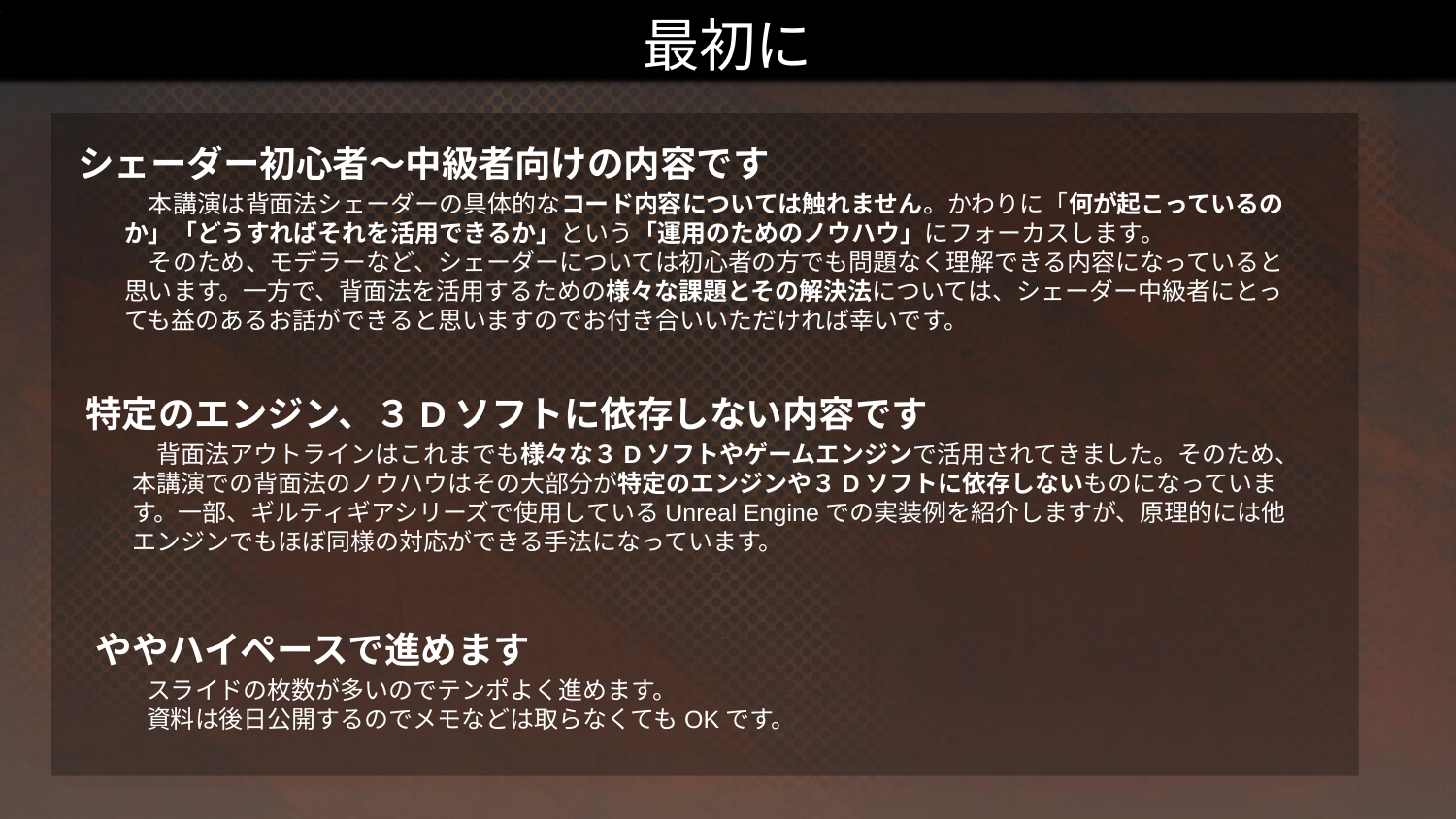

# 最初に

シェーダー初心者～中級者向けの内容です
　本講演は背面法シェーダーの具体的なコード内容については触れません。かわりに「何が起こっているのか」「どうすればそれを活用できるか」という「運用のためのノウハウ」にフォーカスします。
　そのため、モデラーなど、シェーダーについては初心者の方でも問題なく理解できる内容になっていると思います。一方で、背面法を活用するための様々な課題とその解決法については、シェーダー中級者にとっても益のあるお話ができると思いますのでお付き合いいただければ幸いです。
特定のエンジン、３Dソフトに依存しない内容です
　背面法アウトラインはこれまでも様々な３Dソフトやゲームエンジンで活用されてきました。そのため、本講演での背面法のノウハウはその大部分が特定のエンジンや３Dソフトに依存しないものになっています。一部、ギルティギアシリーズで使用しているUnreal Engineでの実装例を紹介しますが、原理的には他エンジンでもほぼ同様の対応ができる手法になっています。
ややハイペースで進めます
スライドの枚数が多いのでテンポよく進めます。
資料は後日公開するのでメモなどは取らなくてもOKです。